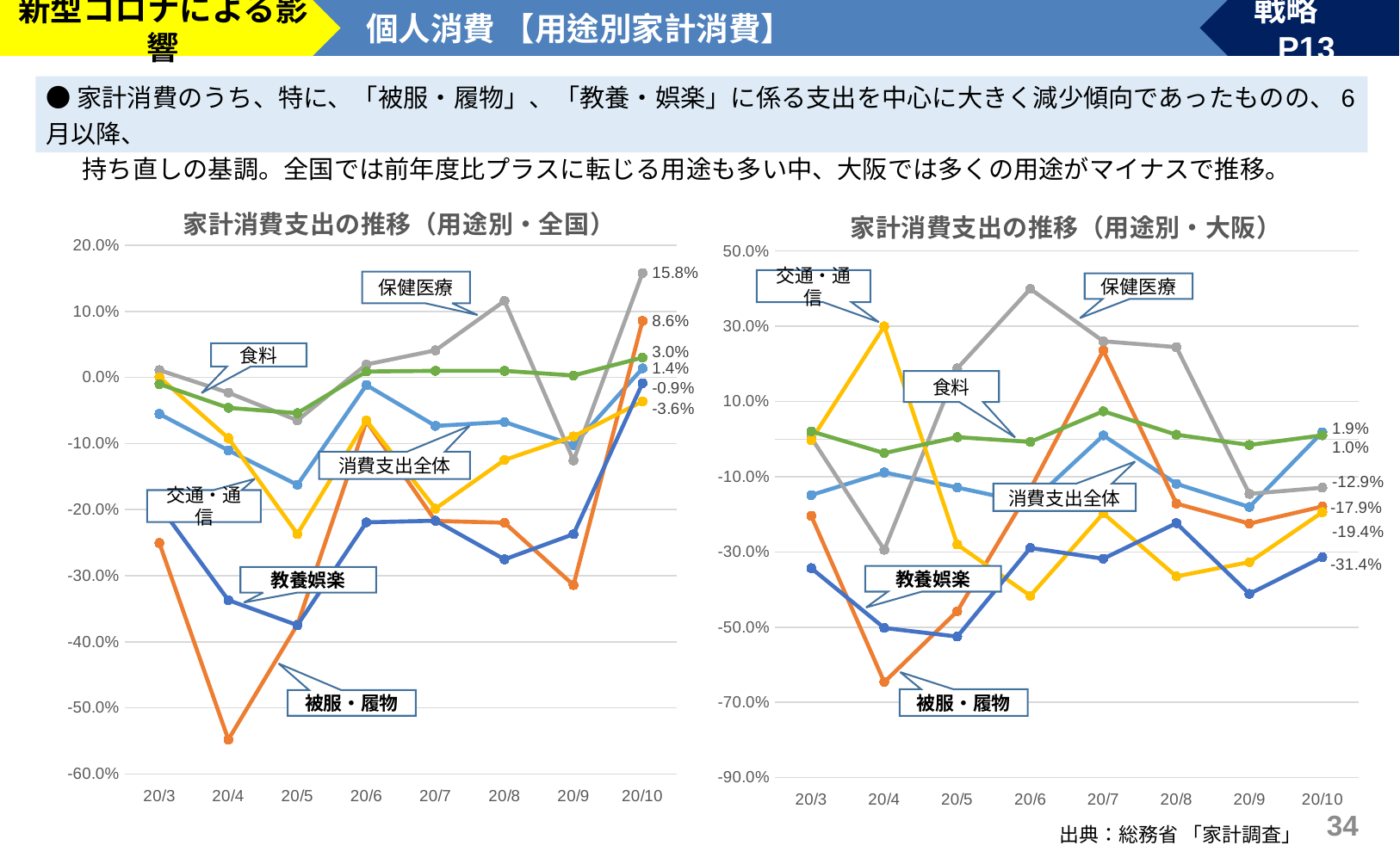

新型コロナによる影響
個人消費 【用途別家計消費】
戦略　P13
●家計消費のうち、特に、「被服・履物」、「教養・娯楽」に係る支出を中心に大きく減少傾向であったものの、6月以降、
 　持ち直しの基調。全国では前年度比プラスに転じる用途も多い中、大阪では多くの用途がマイナスで推移。

### Chart: 家計消費支出の推移（用途別・全国）

| Category |  |  |  |  |  |  |
|---|---|---|---|---|---|---|
| 20/3 | -0.055161442604292676 | -0.2506397711877164 | 0.011080926508435729 | 0.00040244005761236323 | -0.19404140065776743 | -0.01 |
| 20/4 | -0.11029568035704795 | -0.547952351969394 | -0.023033792998939262 | -0.0917936095114249 | -0.3369640278736895 | -0.046 |
| 20/5 | -0.16245874889083123 | -0.3739942066301899 | -0.06495674609197144 | -0.23691539849825094 | -0.37488415199258573 | -0.054 |
| 20/6 | -0.011495871887663323 | -0.06636650157586677 | 0.01961337660505147 | -0.0651403652221314 | -0.21929206508975008 | 0.009 |
| 20/7 | -0.07335796073965539 | -0.2171641791044776 | 0.040990428630877984 | -0.19848870925226259 | -0.21676699061774896 | 0.01 |
| 20/8 | -0.06738164257728796 | -0.21980067900558542 | 0.11569693809133574 | -0.12487164979778298 | -0.27531551816081057 | 0.01 |
| 20/9 | -0.1022790402150302 | -0.31414800113410835 | -0.12561056105610557 | -0.08914686472240974 | -0.23717243610482042 | 0.003 |
| 20/10 | 0.013719692066749944 | 0.08554179883352098 | 0.1579332552693209 | -0.03632404612263074 | -0.008725611354529428 | 0.03 |

### Chart: 家計消費支出の推移（用途別・大阪）

| Category | 消費支出 | 被服・履物 | 保健医療 | 交通・通信 | 教養娯楽 | 食料 |
|---|---|---|---|---|---|---|
| 20/3 | -0.14869356076539963 | -0.20377950013062784 | 0.004017890986278472 | -0.0023842389258376118 | -0.3430514762714485 | 0.02076839202103775 |
| 20/4 | -0.08841559754787331 | -0.6461439941450919 | -0.29428233683817584 | 0.30016647013941866 | -0.5021643546133133 | -0.03716009675447218 |
| 20/5 | -0.12861033626919105 | -0.45753006298912 | 0.18813817075820127 | -0.28027415580073556 | -0.5250395882818686 | 0.005267046076392612 |
| 20/6 | -0.17037560042290256 | -0.1323770491803279 | 0.3995356037151703 | -0.4166832273449921 | -0.2894007417528792 | -0.007299671446049816 |
| 20/7 | 0.009830274484326829 | 0.2357584528351533 | 0.26019280091978425 | -0.1973453120778168 | -0.3179586710811737 | 0.07415745761548487 |
| 20/8 | -0.11875967783655839 | -0.17132774591971767 | 0.24467155835080368 | -0.36499665998664 | -0.22348353552859623 | 0.011792849292041163 |
| 20/9 | -0.1804977098884364 | -0.22446357445715015 | -0.14550221202687208 | -0.3270352633870266 | -0.4114698510983341 | -0.01550602791878175 |
| 20/10 | 0.018585654271044083 | -0.17918908531898536 | -0.12893446277307175 | -0.19428571428571428 | -0.31412498099437436 | 0.010308731946468752 |
交通・通信
保健医療
保健医療
消費支出全体
交通・通信
教養娯楽
教養娯楽
被服・履物
被服・履物
34
出典：総務省 「家計調査」